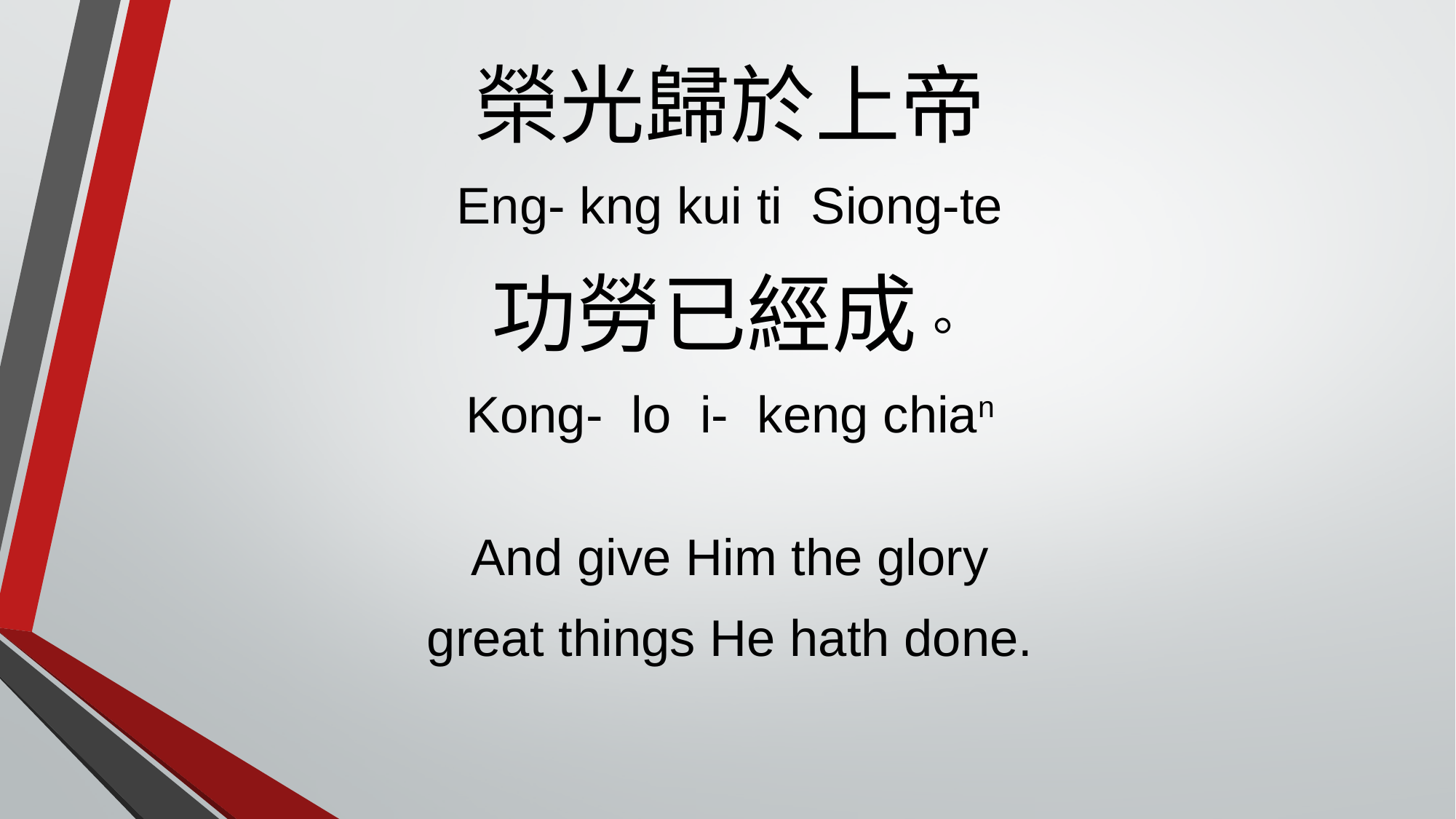

榮光歸於上帝
Eng- kng kui ti  Siong-te
功勞已經成。
Kong-  lo  i-  keng chian
And give Him the glory
great things He hath done.